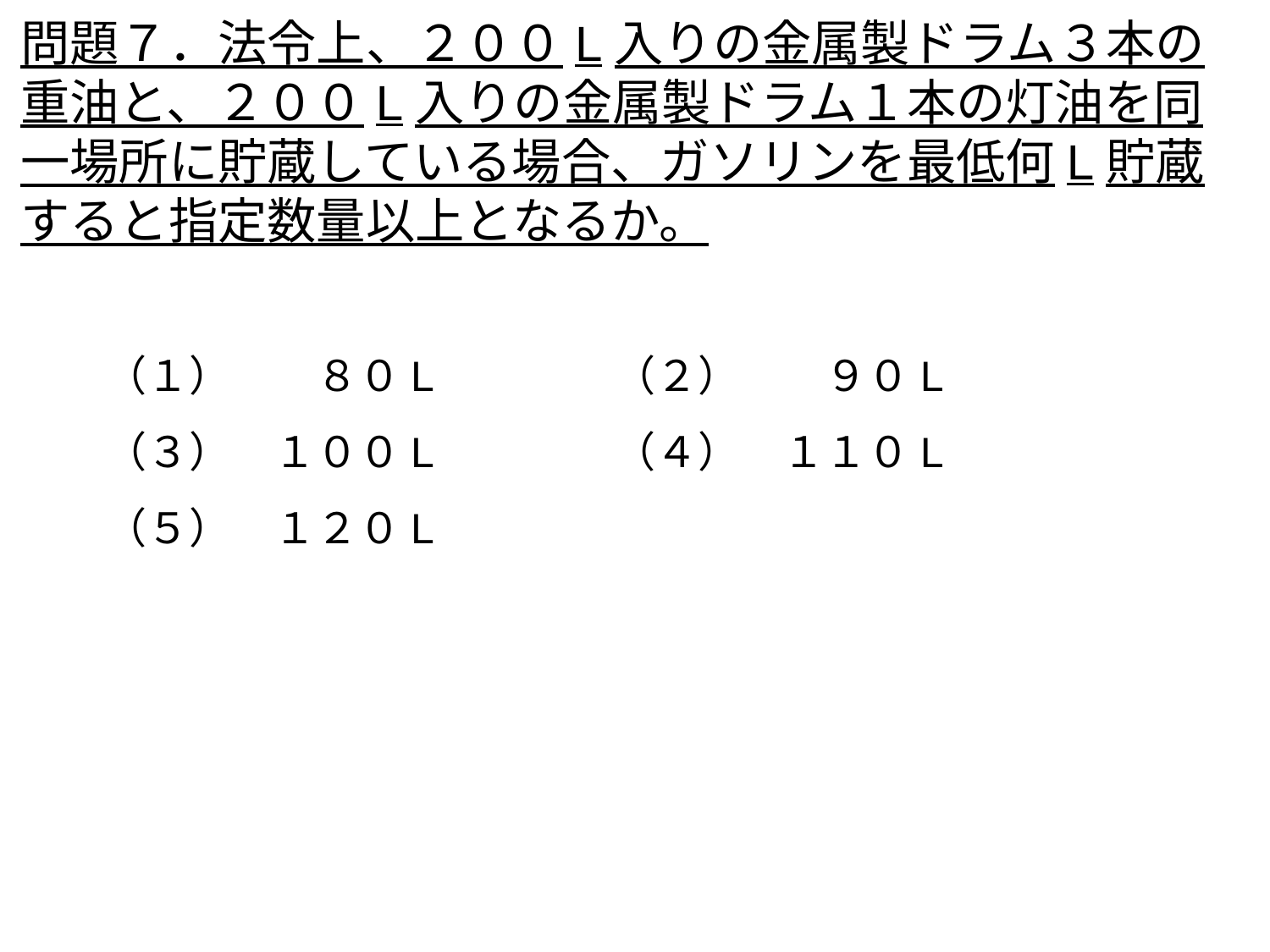

問題７．法令上、２００L入りの金属製ドラム３本の重油と、２００L入りの金属製ドラム１本の灯油を同一場所に貯蔵している場合、ガソリンを最低何L貯蔵すると指定数量以上となるか。
（１）　　８０L　　　　（２）　　９０L
（３）　１００L　　　　（４）　１１０L
（５）　１２０L